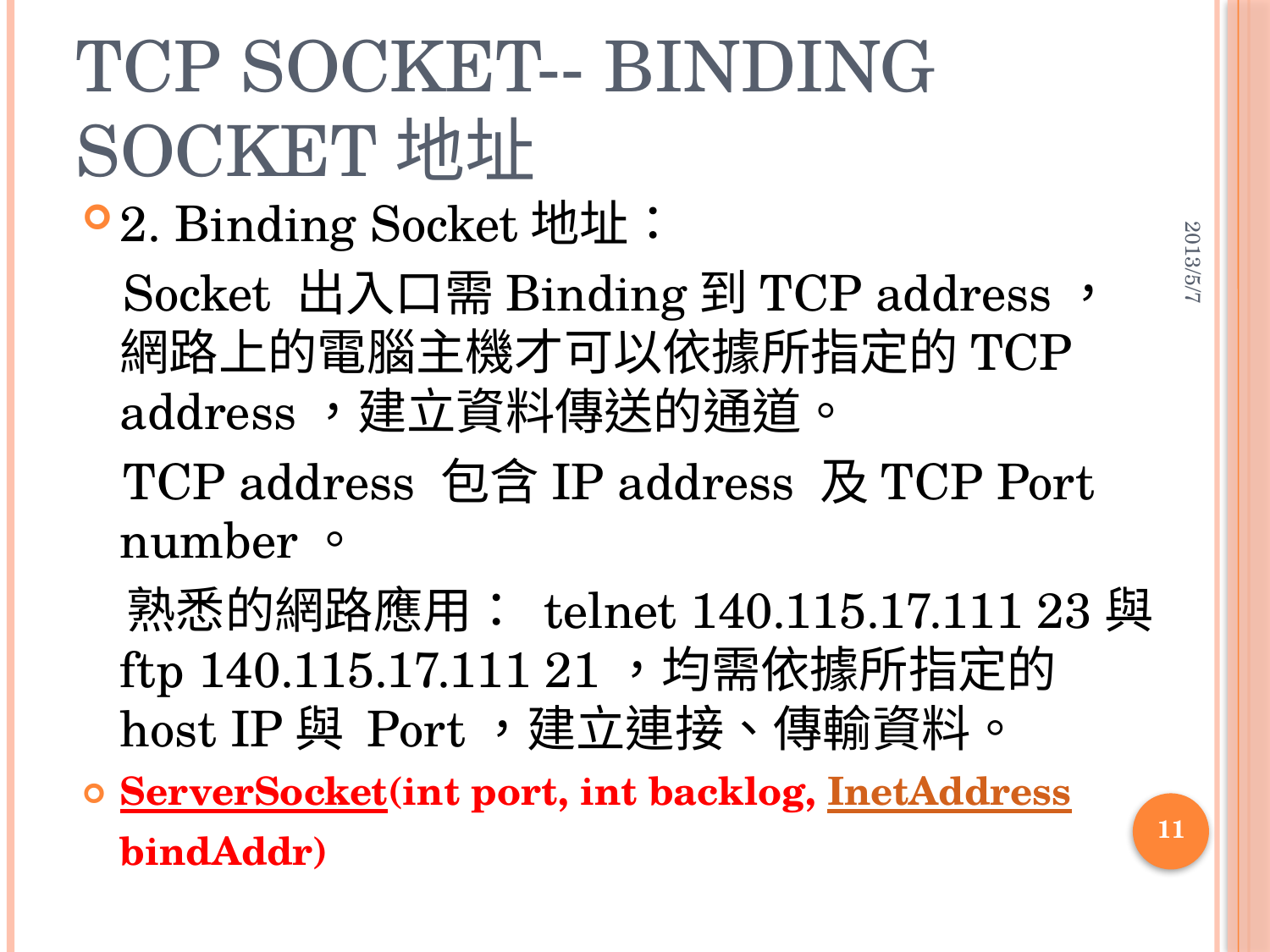

# TCP socket-- Binding Socket地址
2013/5/7
2. Binding Socket地址：
   Socket 出入口需Binding到TCP address，網路上的電腦主機才可以依據所指定的TCP address，建立資料傳送的通道。
   TCP address 包含IP address 及TCP Port number。
   熟悉的網路應用： telnet 140.115.17.111 23與ftp 140.115.17.111 21，均需依據所指定的 host IP與 Port，建立連接、傳輸資料。
ServerSocket(int port, int backlog, InetAddress bindAddr)

11